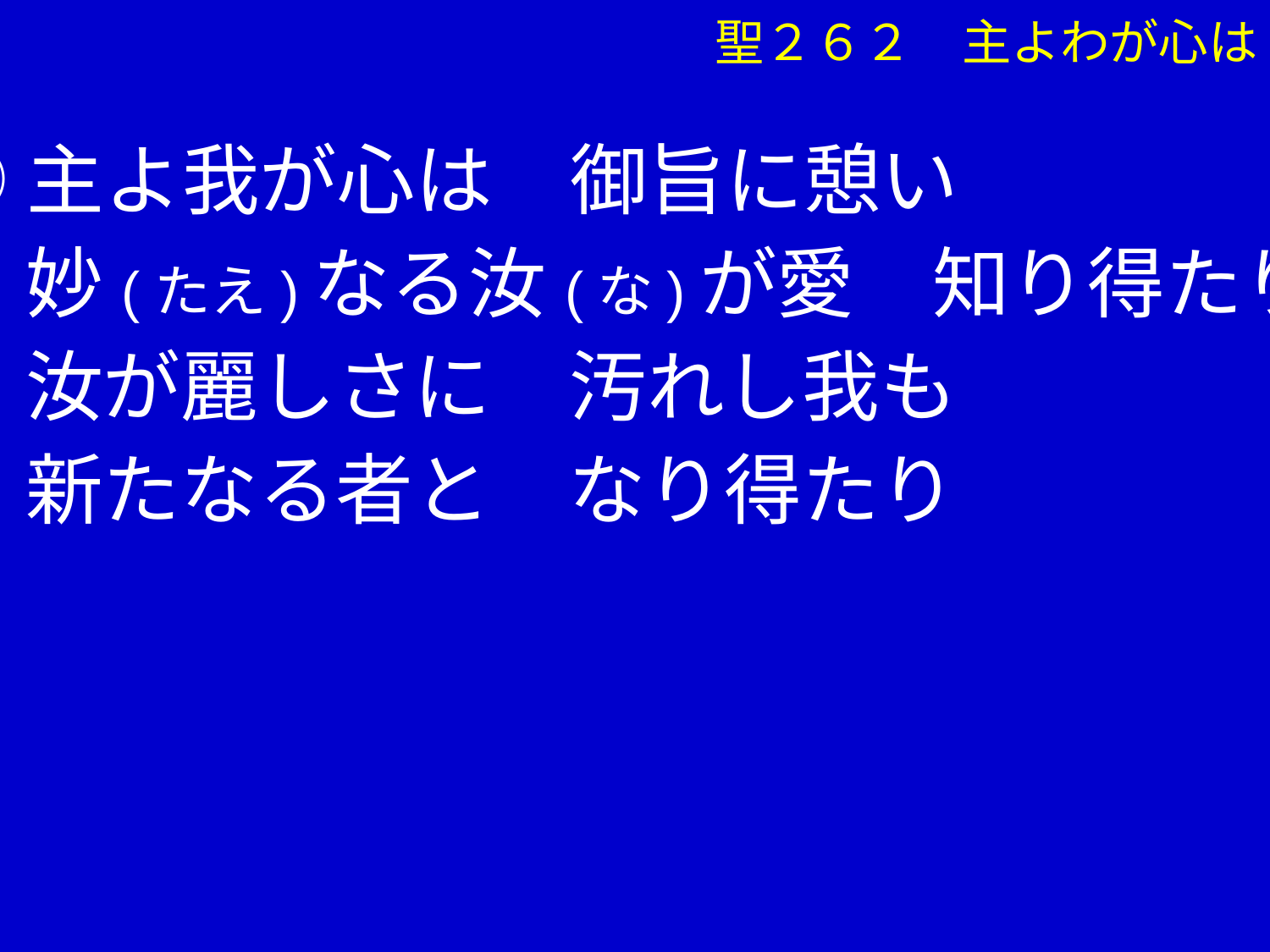

聖２６２　主よわが心は
①主よ我が心は　御旨に憩い
　 妙(たえ)なる汝(な)が愛　知り得たり
　 汝が麗しさに　汚れし我も
　 新たなる者と　なり得たり